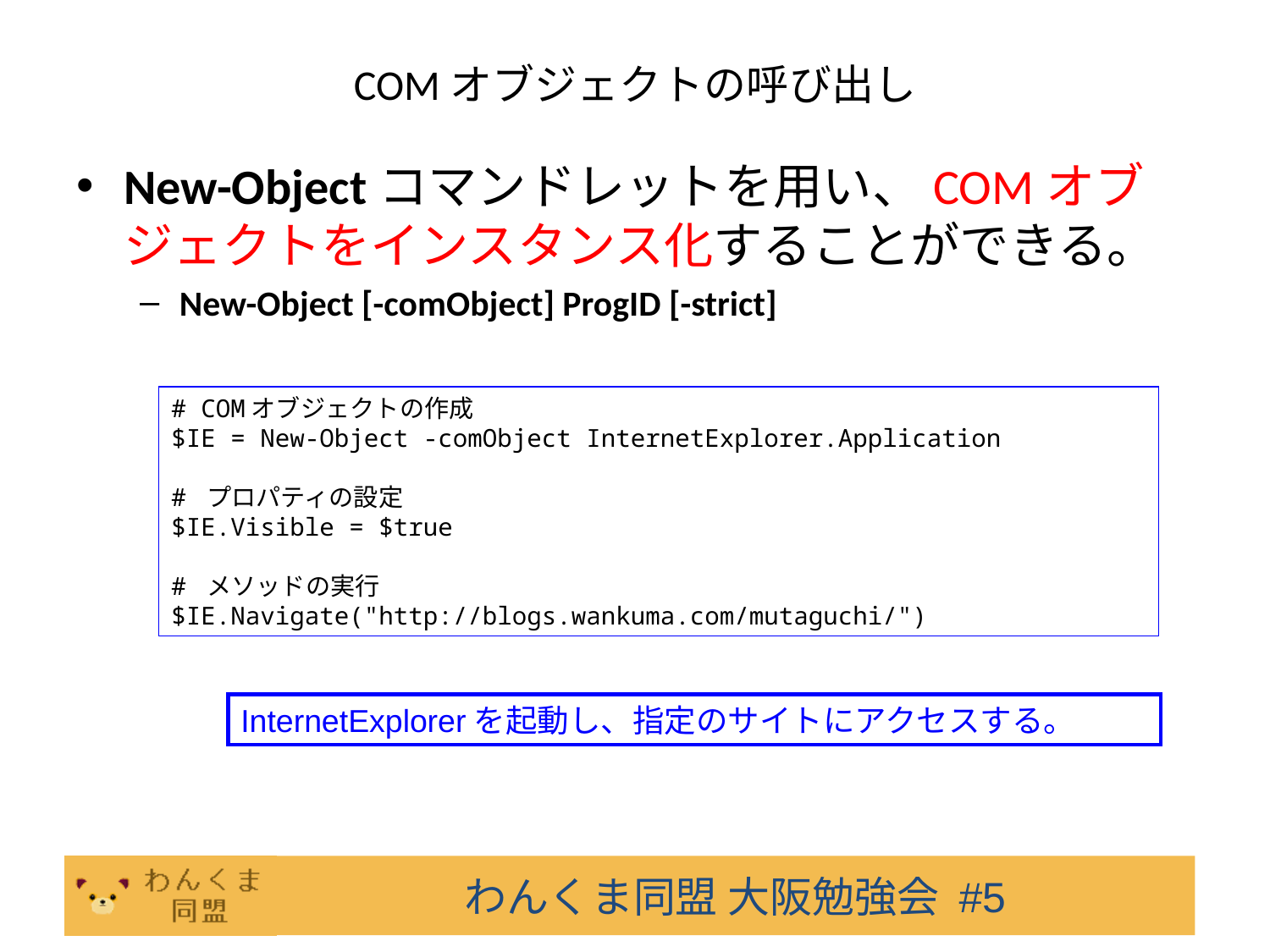

# COMオブジェクトの呼び出し
New-Objectコマンドレットを用い、COMオブジェクトをインスタンス化することができる。
New-Object [-comObject] ProgID [-strict]
# COMオブジェクトの作成
$IE = New-Object -comObject InternetExplorer.Application

# プロパティの設定
$IE.Visible = $true

# メソッドの実行
$IE.Navigate("http://blogs.wankuma.com/mutaguchi/")
InternetExplorerを起動し、指定のサイトにアクセスする。